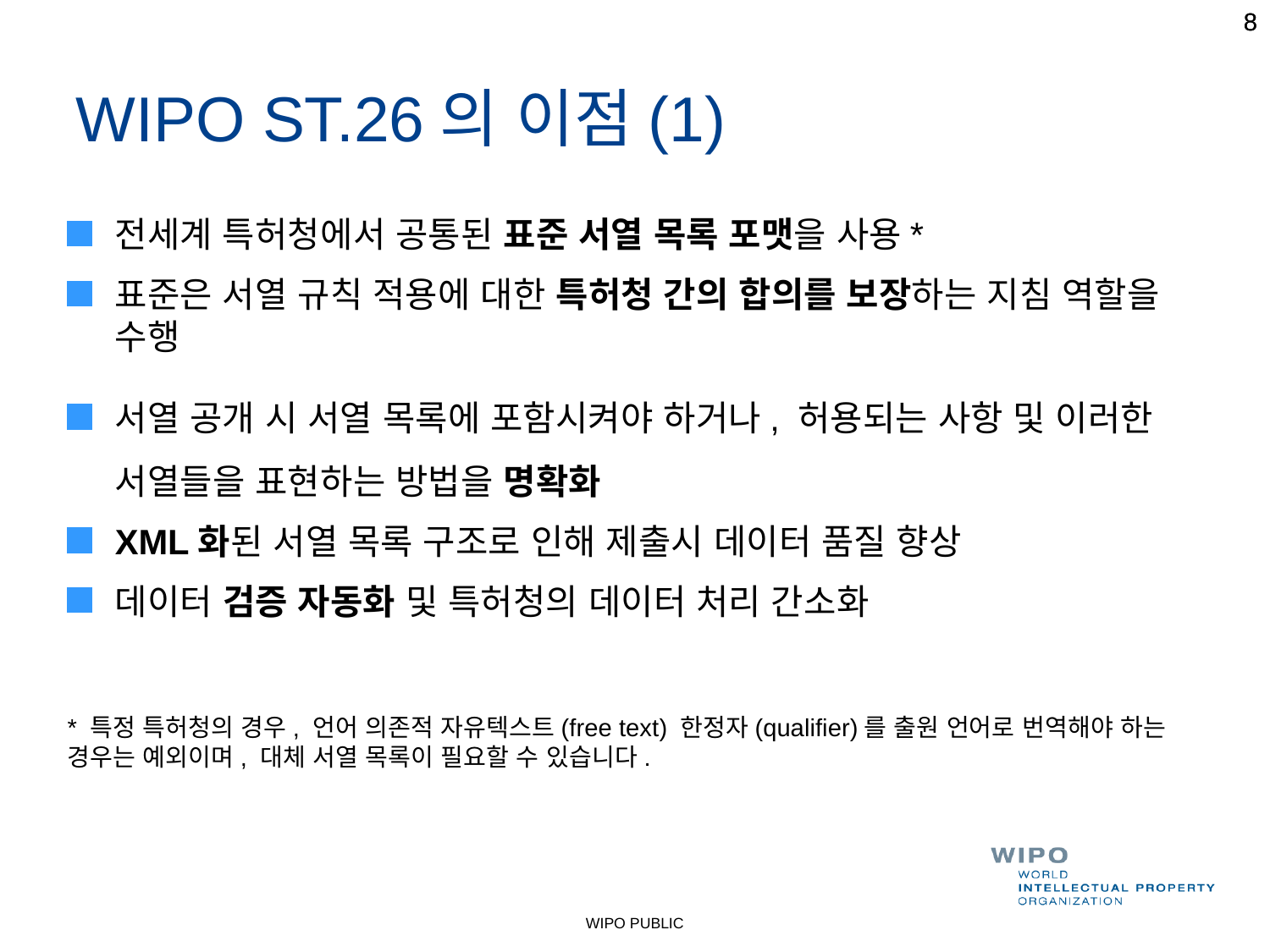

8
8
WIPO ST.26의 이점(1)
전세계 특허청에서 공통된 표준 서열 목록 포맷을 사용*
표준은 서열 규칙 적용에 대한 특허청 간의 합의를 보장하는 지침 역할을 수행
서열 공개 시 서열 목록에 포함시켜야 하거나, 허용되는 사항 및 이러한 서열들을 표현하는 방법을 명확화
XML화된 서열 목록 구조로 인해 제출시 데이터 품질 향상
데이터 검증 자동화 및 특허청의 데이터 처리 간소화
* 특정 특허청의 경우, 언어 의존적 자유텍스트(free text) 한정자(qualifier)를 출원 언어로 번역해야 하는 경우는 예외이며, 대체 서열 목록이 필요할 수 있습니다.